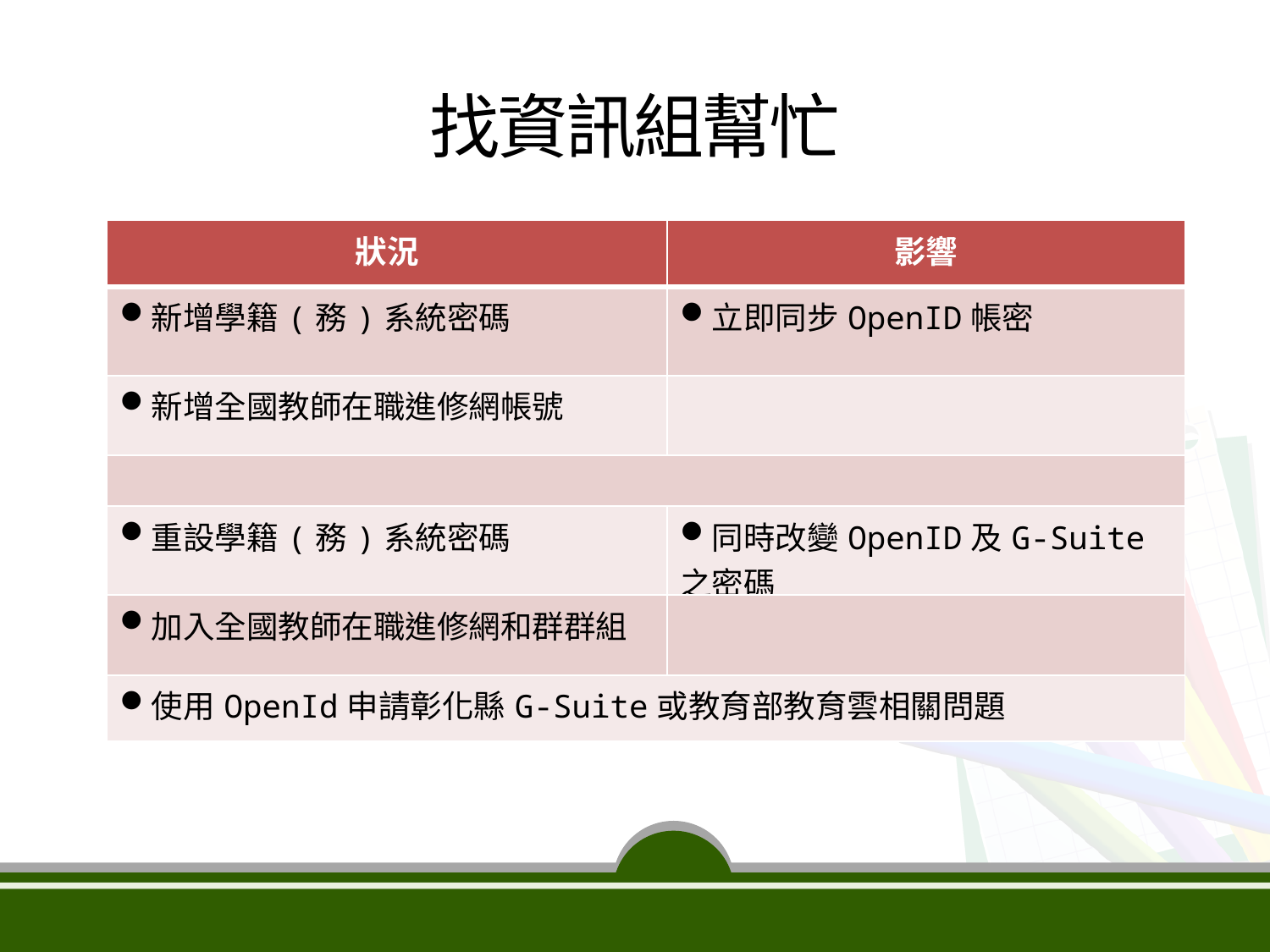

找資訊組幫忙
| 狀況 | 影響 |
| --- | --- |
| 新增學籍(務)系統密碼 | 立即同步OpenID帳密 |
| 新增全國教師在職進修網帳號 |  |
|  |  |
| 重設學籍(務)系統密碼 | 同時改變OpenID及G-Suite之密碼 |
| 加入全國教師在職進修網和群群組 |  |
| 使用OpenId申請彰化縣G-Suite或教育部教育雲相關問題 |  |